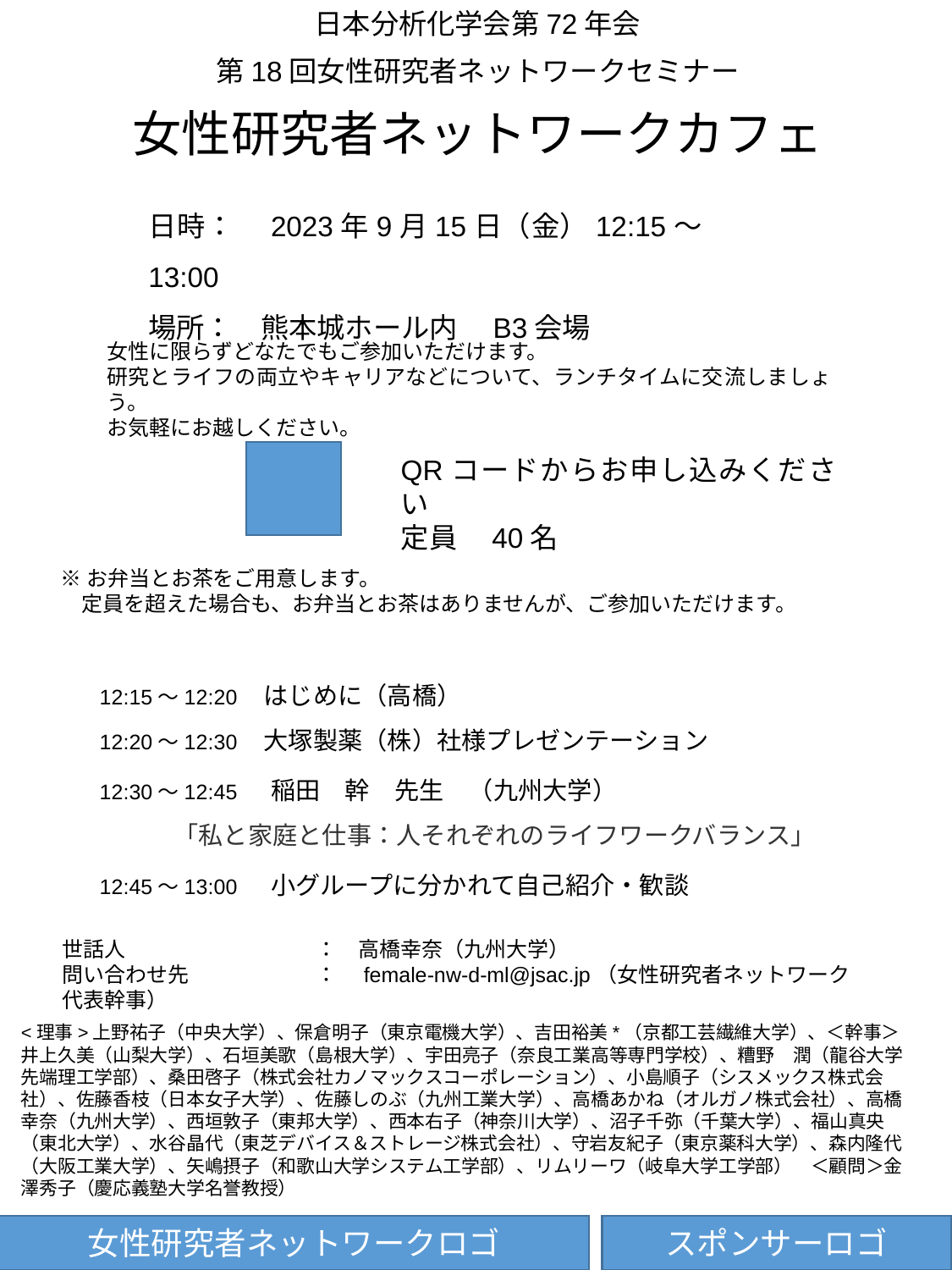

日本分析化学会第72年会
第18回女性研究者ネットワークセミナー
女性研究者ネットワークカフェ
日時：　2023年9月15日（金）12:15～13:00
場所：　熊本城ホール内　B3会場
女性に限らずどなたでもご参加いただけます。
研究とライフの両立やキャリアなどについて、ランチタイムに交流しましょう。
お気軽にお越しください。

QRコードからお申し込みください
定員　40名
※お弁当とお茶をご用意します。
　定員を超えた場合も、お弁当とお茶はありませんが、ご参加いただけます。
12:15～12:20　はじめに（高橋）
12:20～12:30　大塚製薬（株）社様プレゼンテーション
12:30～12:45　稲田　幹　先生　（九州大学）
　　　「私と家庭と仕事：人それぞれのライフワークバランス」
12:45～13:00　小グループに分かれて自己紹介・歓談
世話人		：　高橋幸奈（九州大学）
問い合わせ先	：　female-nw-d-ml@jsac.jp（女性研究者ネットワーク代表幹事）
<理事>上野祐子（中央大学）、保倉明子（東京電機大学）、吉田裕美*（京都工芸繊維大学）、＜幹事＞井上久美（山梨大学）、石垣美歌（島根大学）、宇田亮子（奈良工業高等専門学校）、糟野　潤（龍谷大学先端理工学部）、桑田啓子（株式会社カノマックスコーポレーション）、小島順子（シスメックス株式会社）、佐藤香枝（日本女子大学）、佐藤しのぶ（九州工業大学）、高橋あかね（オルガノ株式会社）、高橋幸奈（九州大学）、西垣敦子（東邦大学）、西本右子（神奈川大学）、沼子千弥（千葉大学）、福山真央（東北大学）、水谷晶代（東芝デバイス＆ストレージ株式会社）、守岩友紀子（東京薬科大学）、森内隆代（大阪工業大学）、矢嶋摂子（和歌山大学システム工学部）、リムリーワ（岐阜大学工学部）　＜顧問＞金澤秀子（慶応義塾大学名誉教授）
女性研究者ネットワークロゴ
スポンサーロゴ